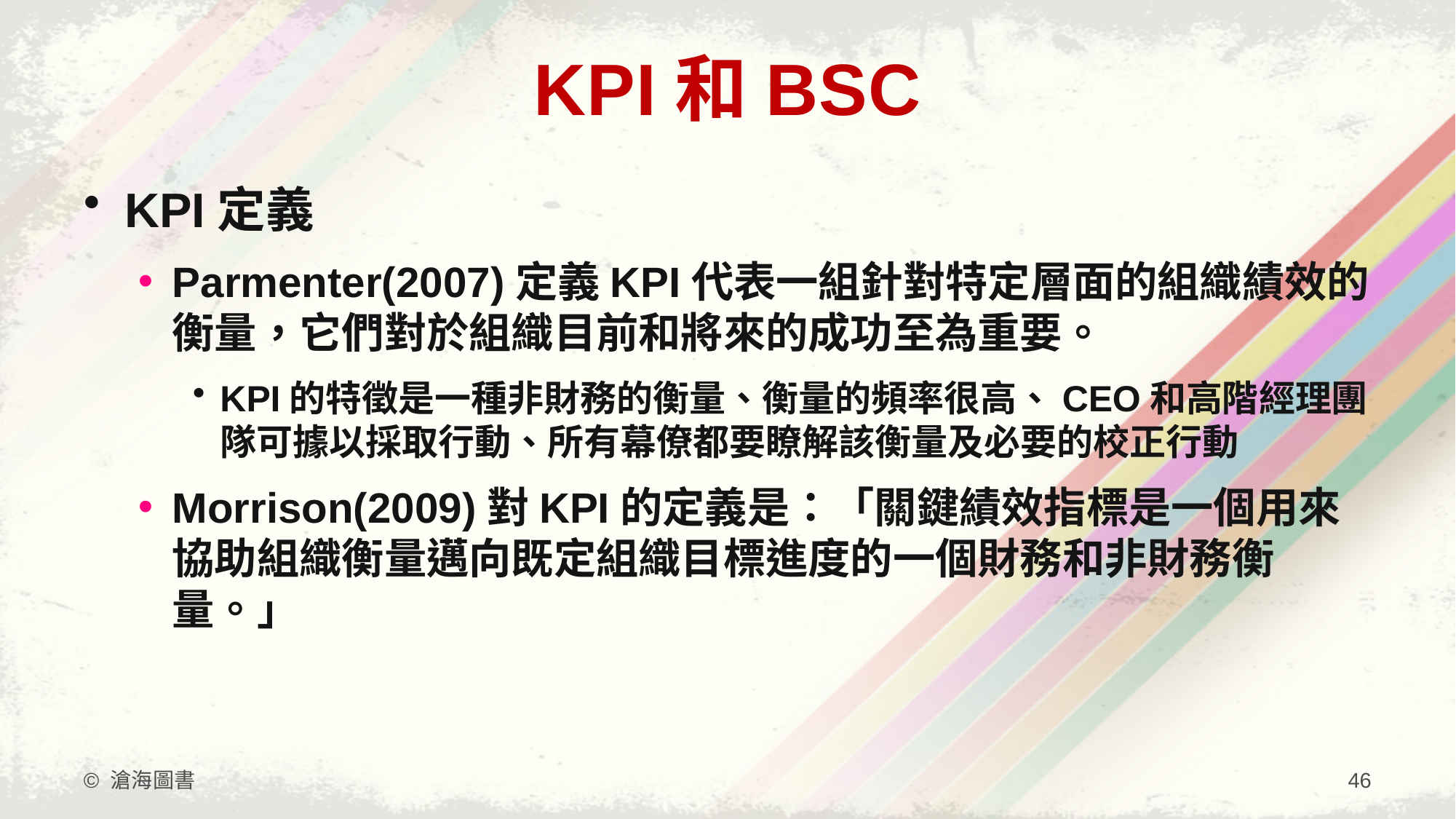

# KPI和BSC
KPI定義
Parmenter(2007)定義KPI代表一組針對特定層面的組織績效的衡量，它們對於組織目前和將來的成功至為重要。
KPI的特徵是一種非財務的衡量、衡量的頻率很高、CEO和高階經理團隊可據以採取行動、所有幕僚都要瞭解該衡量及必要的校正行動
Morrison(2009)對KPI的定義是：「關鍵績效指標是一個用來協助組織衡量邁向既定組織目標進度的一個財務和非財務衡量。」

© 滄海圖書
46